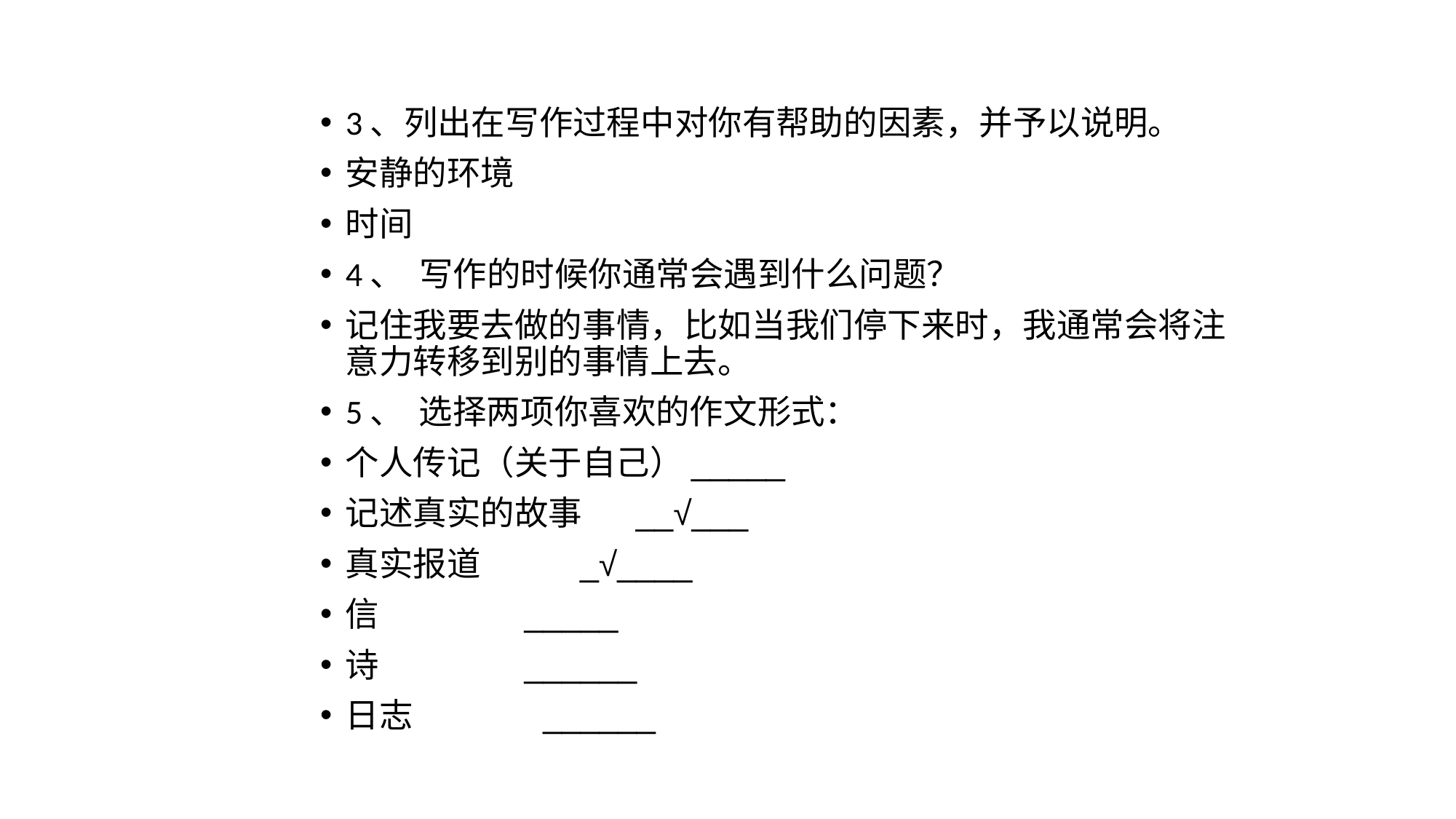

3、列出在写作过程中对你有帮助的因素，并予以说明。
安静的环境
时间
4、  写作的时候你通常会遇到什么问题？
记住我要去做的事情，比如当我们停下来时，我通常会将注意力转移到别的事情上去。
5、  选择两项你喜欢的作文形式：
个人传记（关于自己）_____
记述真实的故事      __√___
真实报道            _√____
信                  _____
诗                  ______
日志                ______